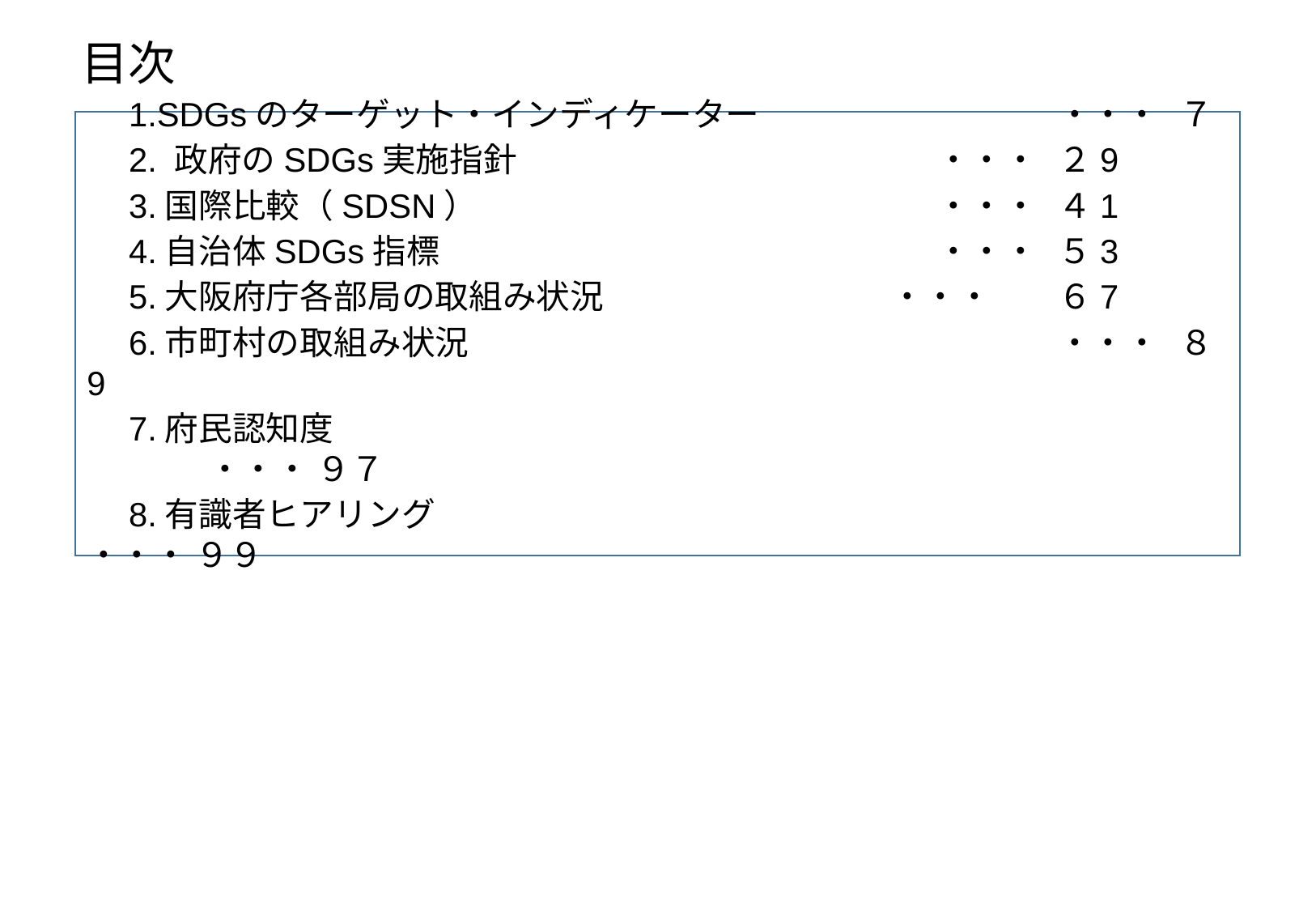

# 目次
　1.SDGsのターゲット・インディケーター			・・・	７
　2. 政府のSDGs実施指針　　　　　　　　　　	・・・	２9
　3.国際比較（SDSN） 　　　　　　　　　		・・・	４1
　4.自治体SDGs指標　　　　　　　　　　　　　　	・・・	５3
　5.大阪府庁各部局の取組み状況　		 　　・・・	６7
　6.市町村の取組み状況　　			     		・・・	８9
　7.府民認知度								・・・ ９７
　8.有識者ヒアリング							・・・ ９９